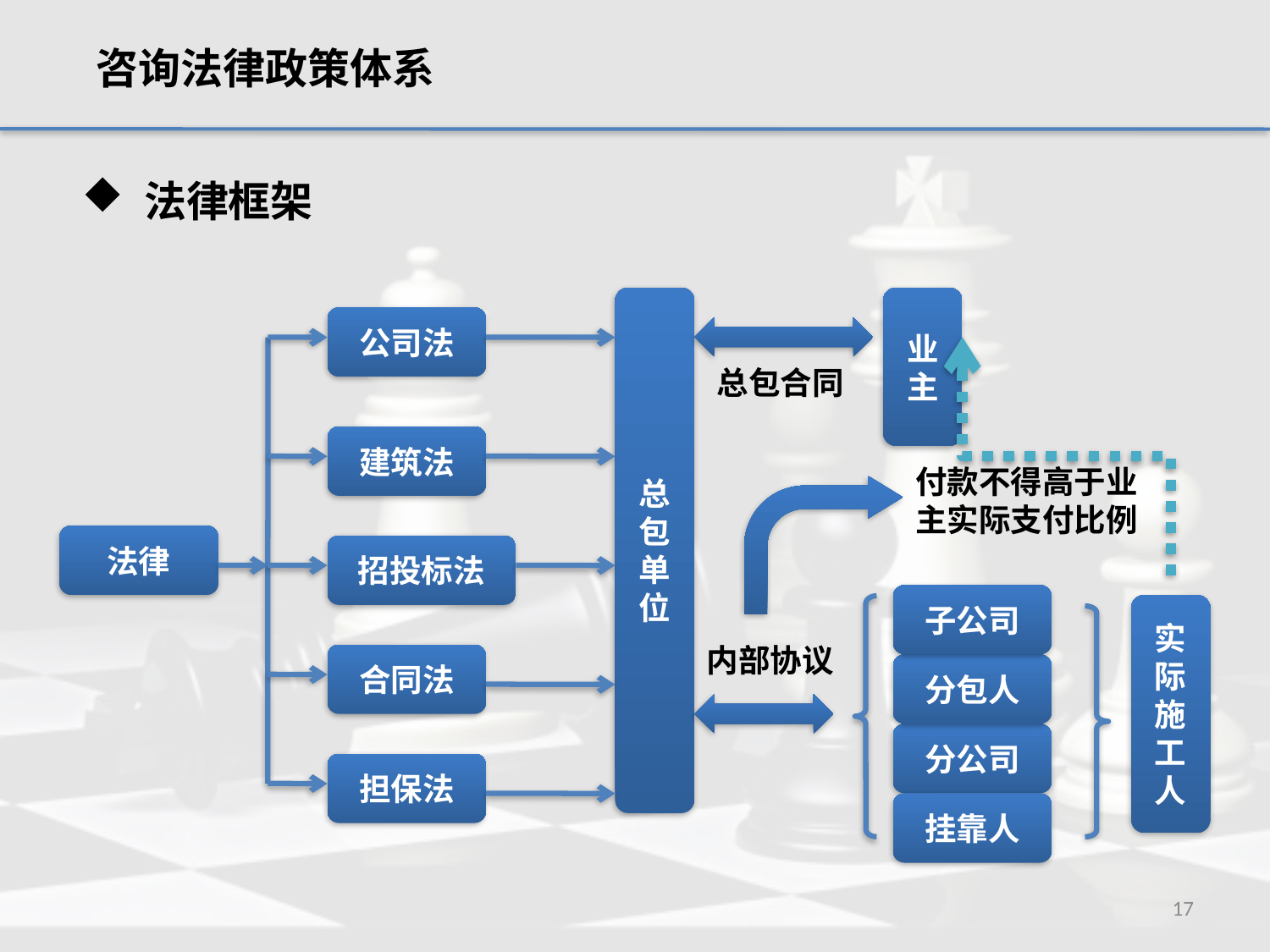

咨询法律政策体系
 法律框架
总包单位
业主
公司法

总包合同
建筑法
付款不得高于业主实际支付比例

法律
招投标法
子公司
实际施工人

内部协议
合同法
分包人

分公司
担保法
挂靠人
17